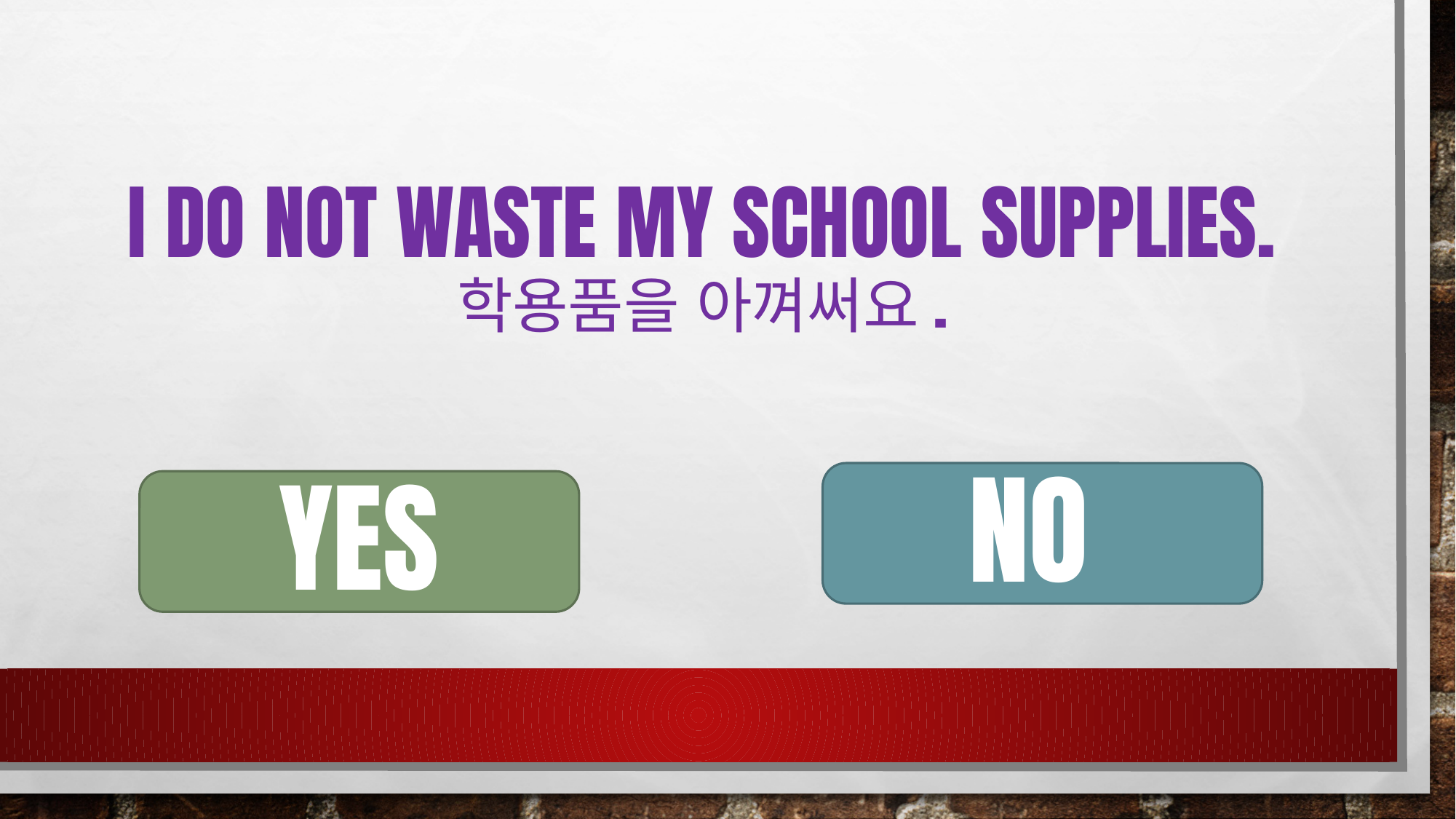

# I do not waste my school supplies. 학용품을 아껴써요.
NO
YES